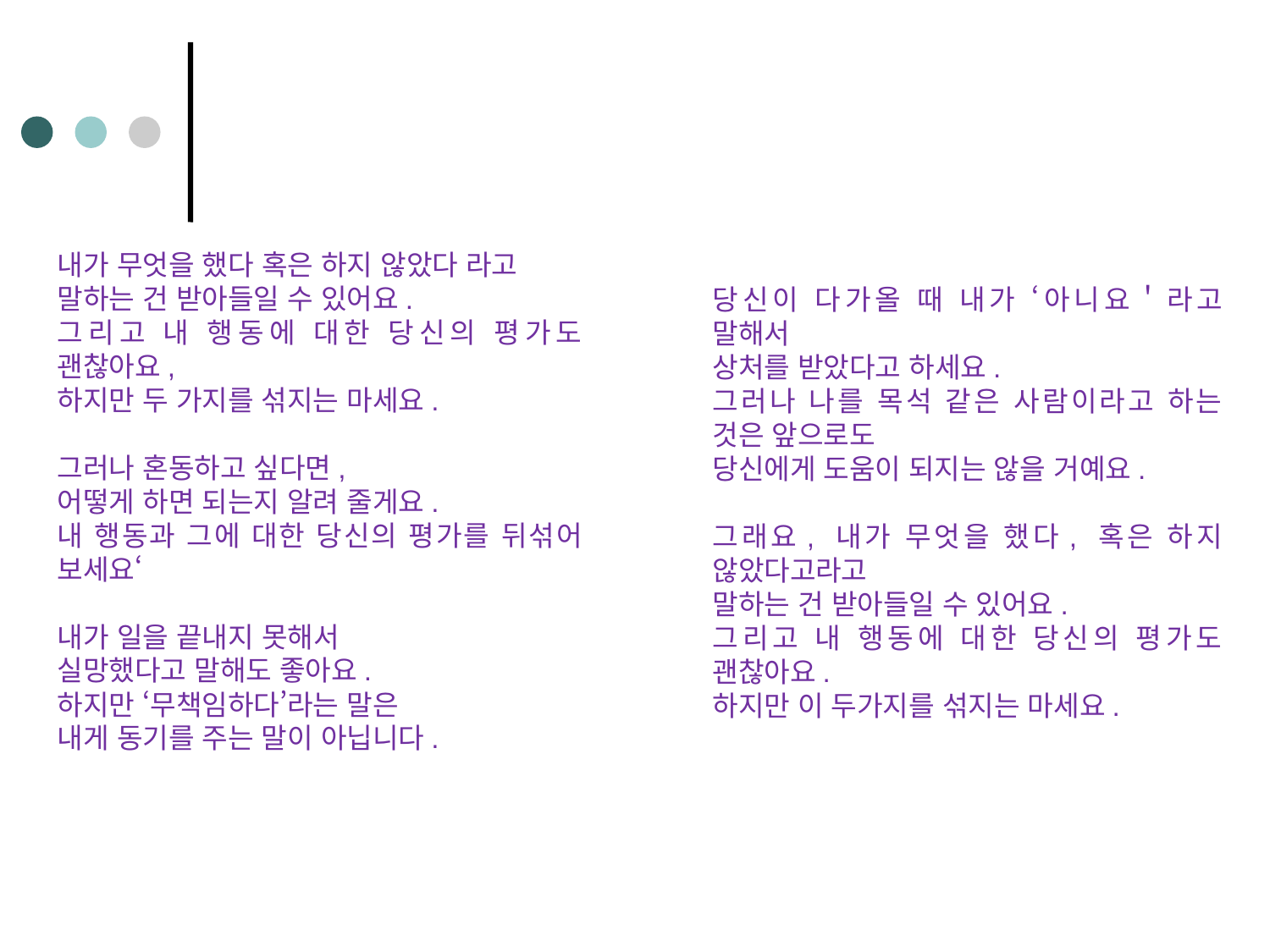

내가 무엇을 했다 혹은 하지 않았다 라고
말하는 건 받아들일 수 있어요.
그리고 내 행동에 대한 당신의 평가도 괜찮아요,
하지만 두 가지를 섞지는 마세요.

그러나 혼동하고 싶다면,
어떻게 하면 되는지 알려 줄게요.
내 행동과 그에 대한 당신의 평가를 뒤섞어 보세요‘

내가 일을 끝내지 못해서
실망했다고 말해도 좋아요.
하지만 ‘무책임하다’라는 말은
내게 동기를 주는 말이 아닙니다.

당신이 다가올 때 내가 ‘아니요＇라고 말해서
상처를 받았다고 하세요.
그러나 나를 목석 같은 사람이라고 하는 것은 앞으로도
당신에게 도움이 되지는 않을 거예요.

그래요, 내가 무엇을 했다, 혹은 하지 않았다고라고
말하는 건 받아들일 수 있어요.
그리고 내 행동에 대한 당신의 평가도 괜찮아요.
하지만 이 두가지를 섞지는 마세요.